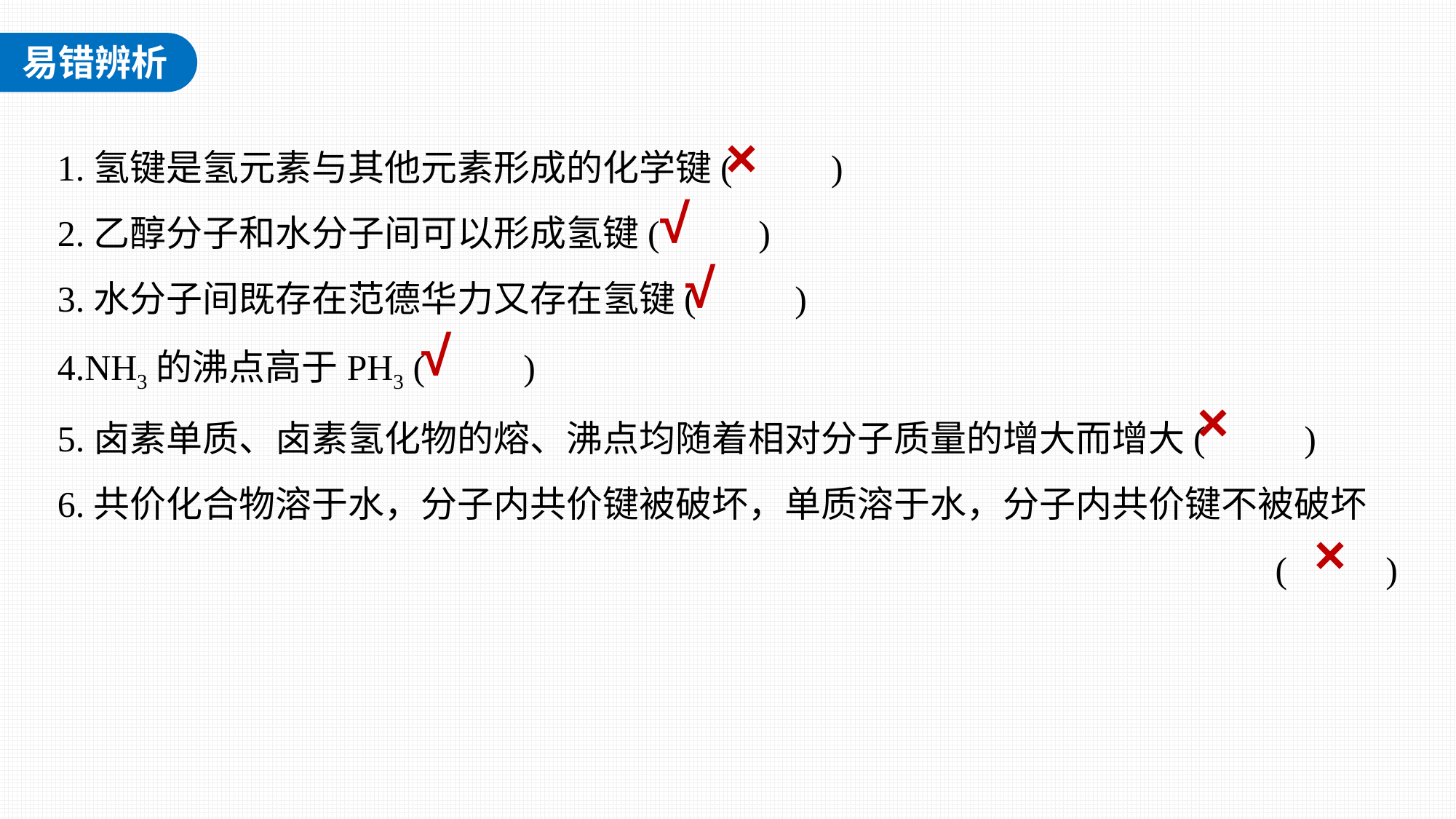

1.氢键是氢元素与其他元素形成的化学键(　 　)
2.乙醇分子和水分子间可以形成氢键(　 　)
3.水分子间既存在范德华力又存在氢键(　 　)
4.NH3的沸点高于PH3 (　 　)
5.卤素单质、卤素氢化物的熔、沸点均随着相对分子质量的增大而增大(　 　)
6.共价化合物溶于水，分子内共价键被破坏，单质溶于水，分子内共价键不被破坏
(　 　)
×
√
√
√
×
×